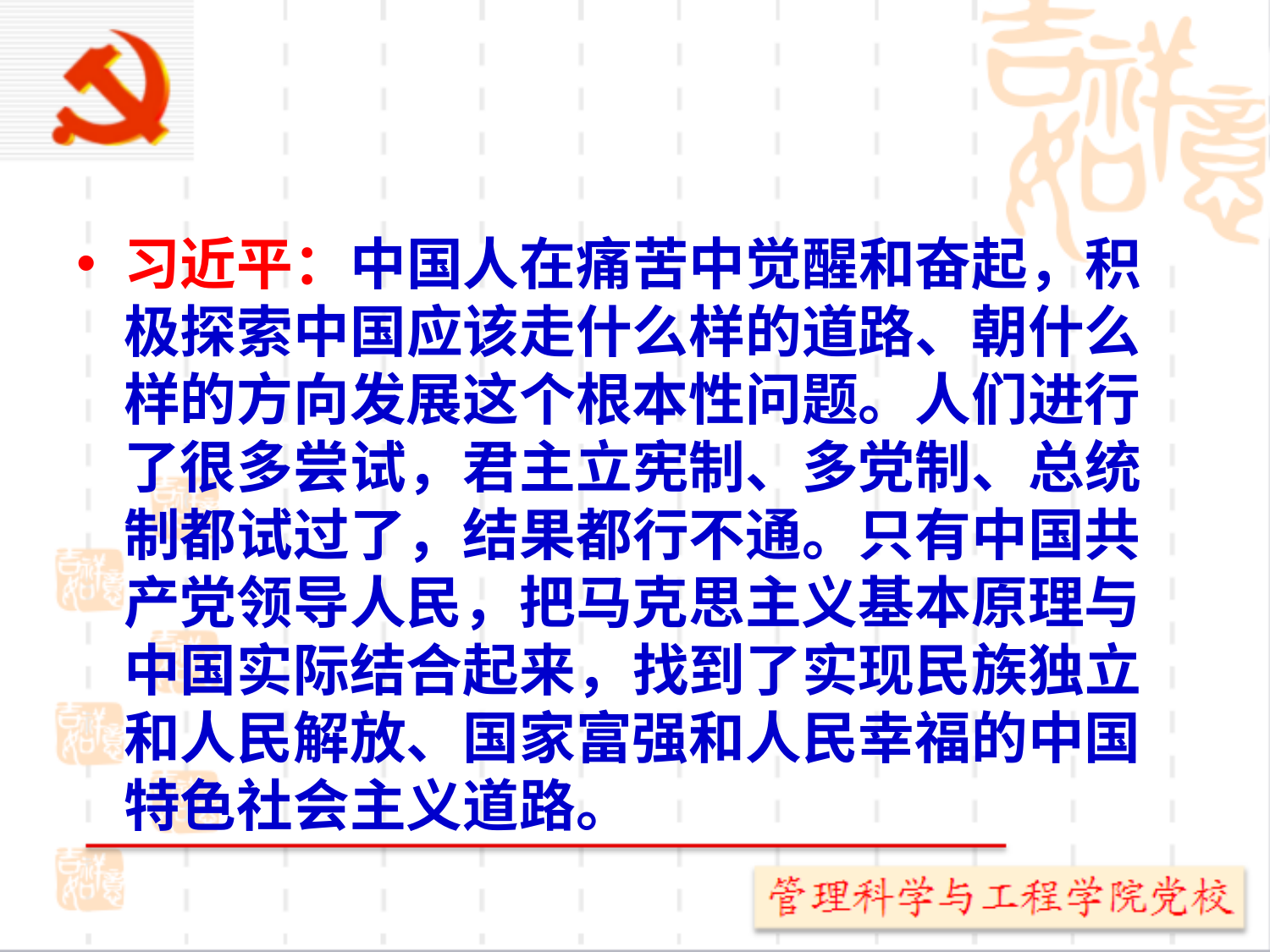

#
习近平：中国人在痛苦中觉醒和奋起，积极探索中国应该走什么样的道路、朝什么样的方向发展这个根本性问题。人们进行了很多尝试，君主立宪制、多党制、总统制都试过了，结果都行不通。只有中国共产党领导人民，把马克思主义基本原理与中国实际结合起来，找到了实现民族独立和人民解放、国家富强和人民幸福的中国特色社会主义道路。